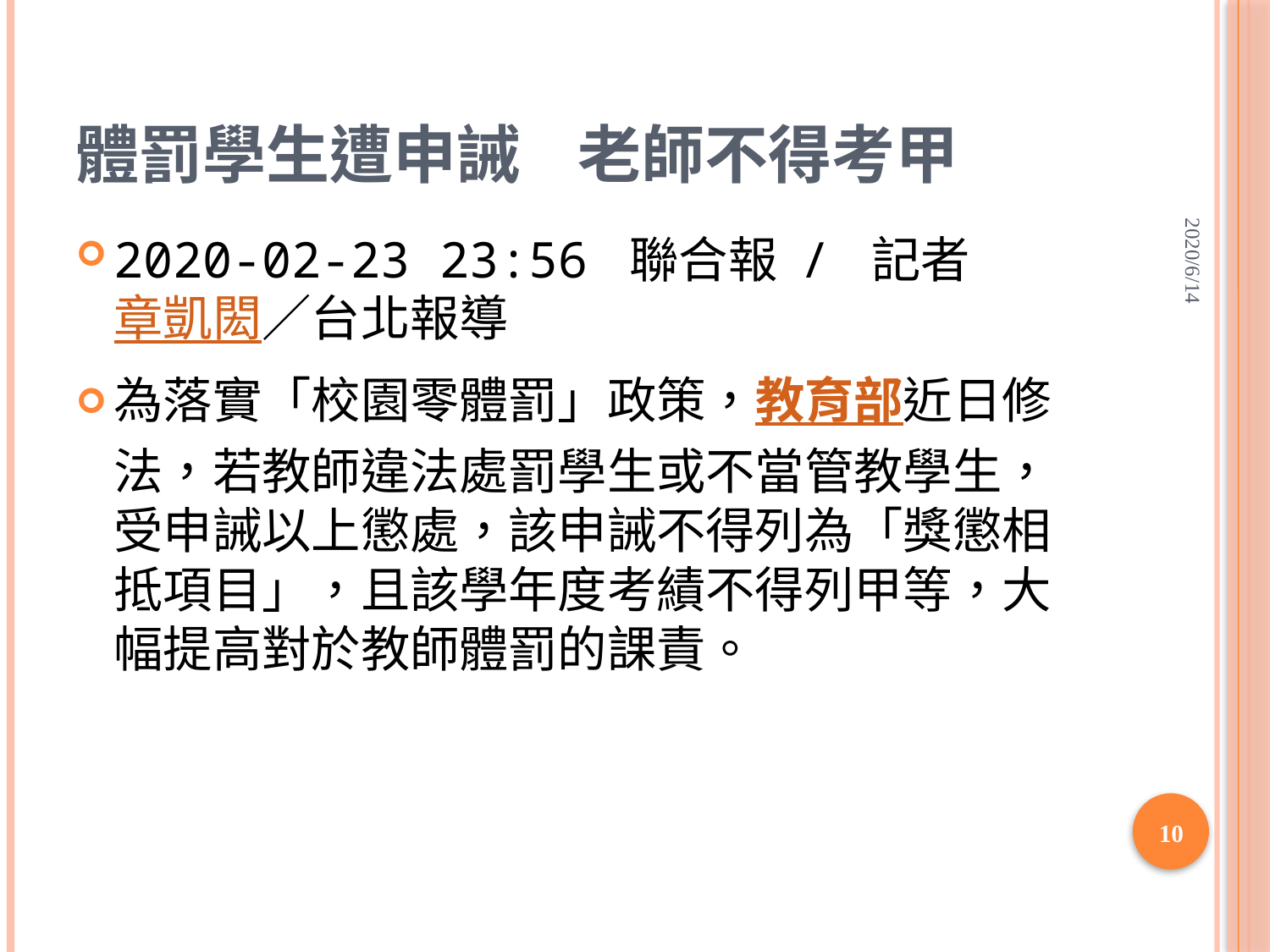

# 體罰學生遭申誡    老師不得考甲
2020/6/14
2020-02-23 23:56 聯合報 / 記者章凱閎／台北報導
為落實「校園零體罰」政策，教育部近日修法，若教師違法處罰學生或不當管教學生，受申誡以上懲處，該申誡不得列為「獎懲相抵項目」，且該學年度考績不得列甲等，大幅提高對於教師體罰的課責。
10